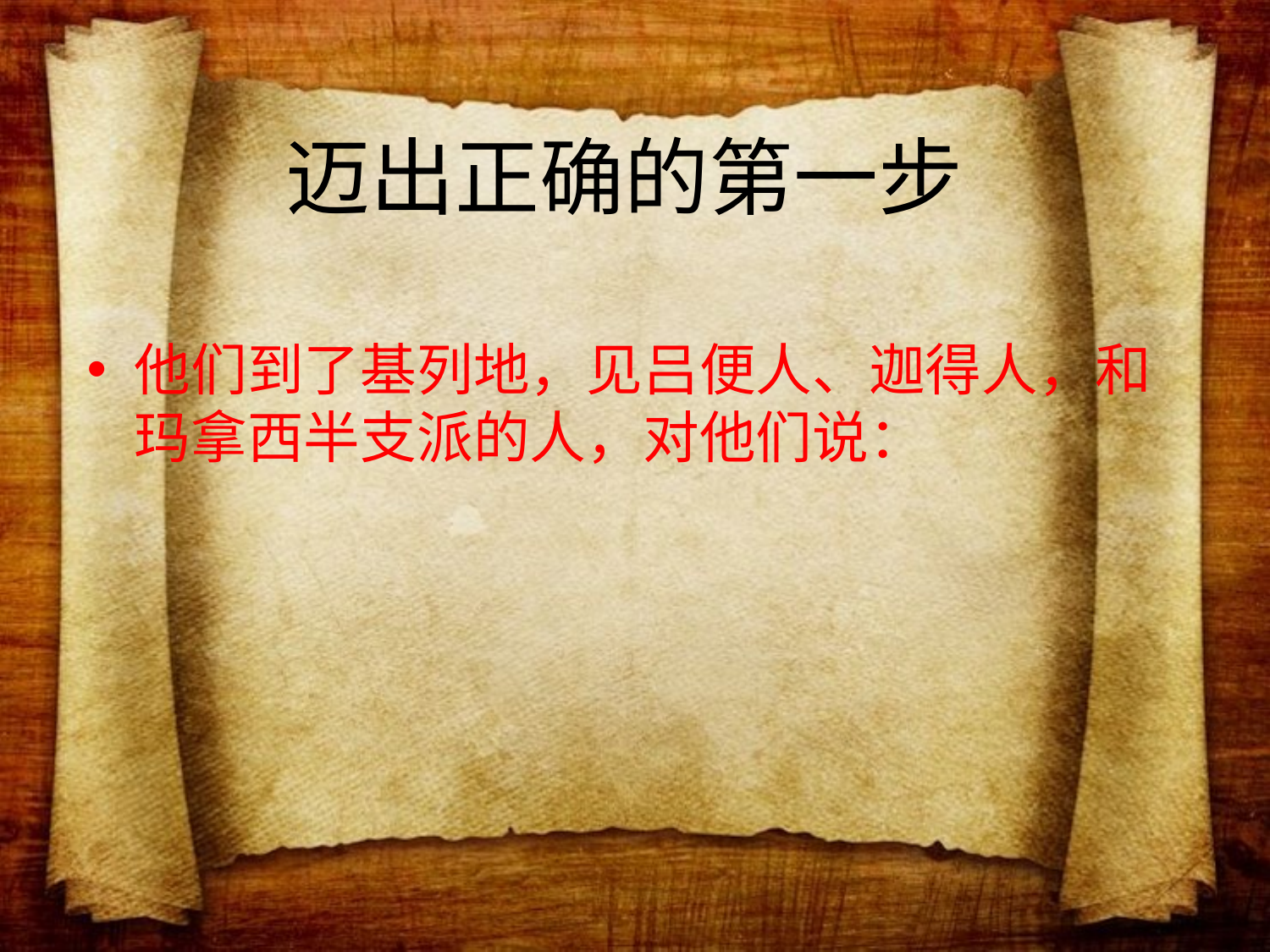

# 迈出正确的第一步
他们到了基列地，见吕便人、迦得人，和玛拿西半支派的人，对他们说：